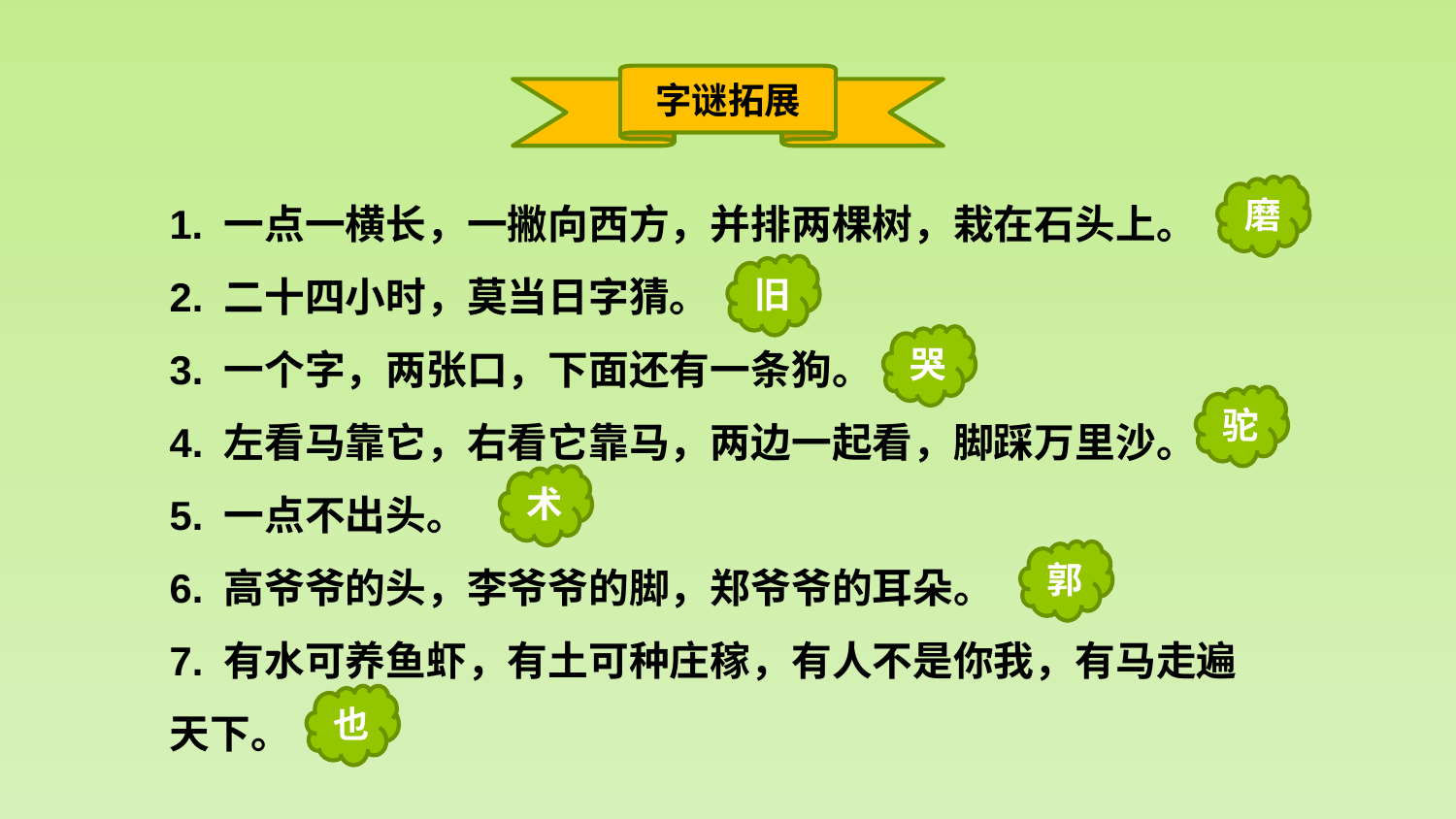

字谜拓展
1. 一点一横长，一撇向西方，并排两棵树，栽在石头上。
2. 二十四小时，莫当日字猜。
3. 一个字，两张口，下面还有一条狗。
4. 左看马靠它，右看它靠马，两边一起看，脚踩万里沙。
5. 一点不出头。
6. 高爷爷的头，李爷爷的脚，郑爷爷的耳朵。
7. 有水可养鱼虾，有土可种庄稼，有人不是你我，有马走遍
天下。

磨
旧
哭
驼
术
郭
也